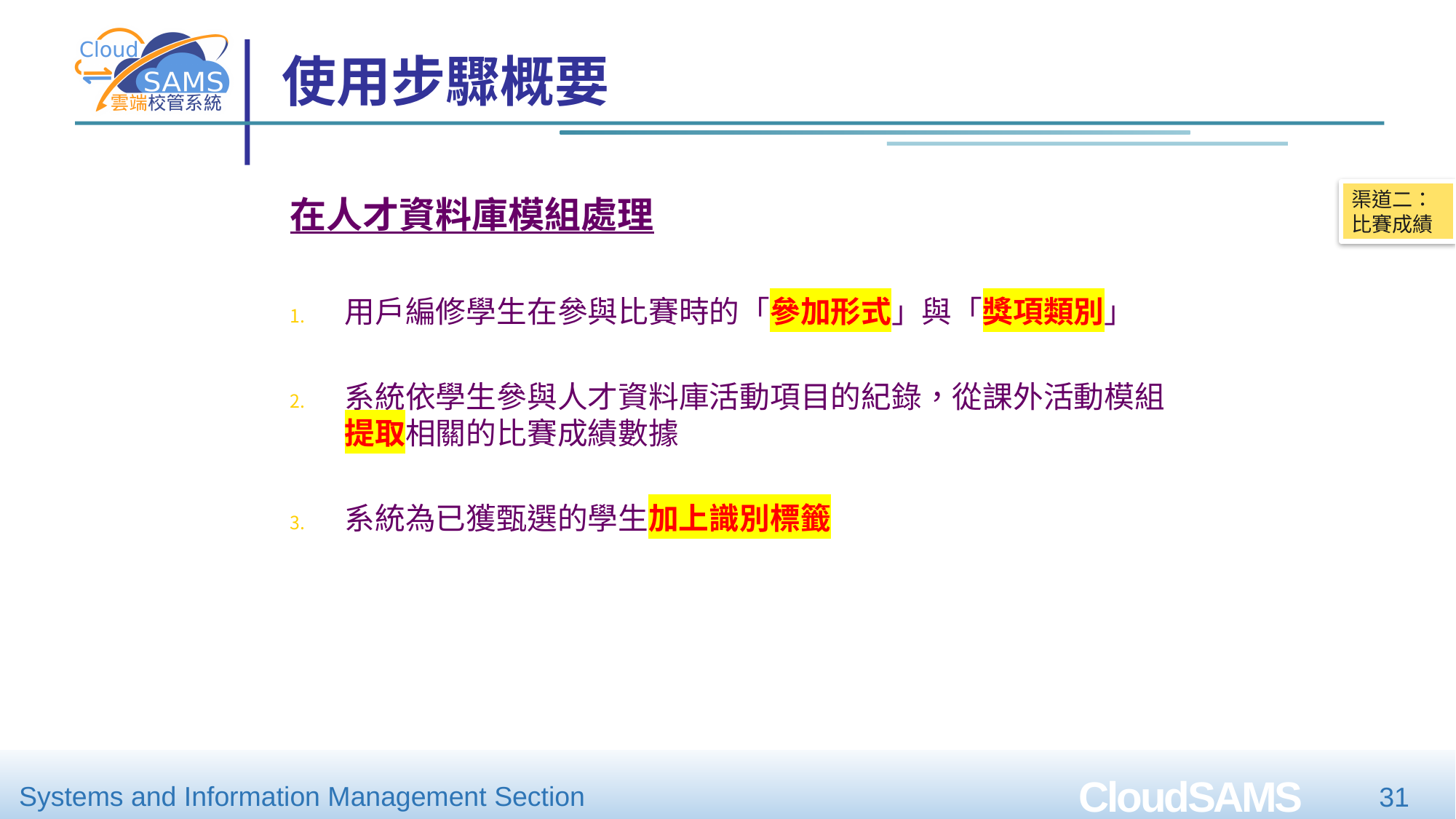

# 使用步驟概要
渠道二：比賽成績
在人才資料庫模組處理

用戶編修學生在參與比賽時的「參加形式」與「獎項類別」

系統依學生參與人才資料庫活動項目的紀錄，從課外活動模組提取相關的比賽成績數據

系統為已獲甄選的學生加上識別標籤

31